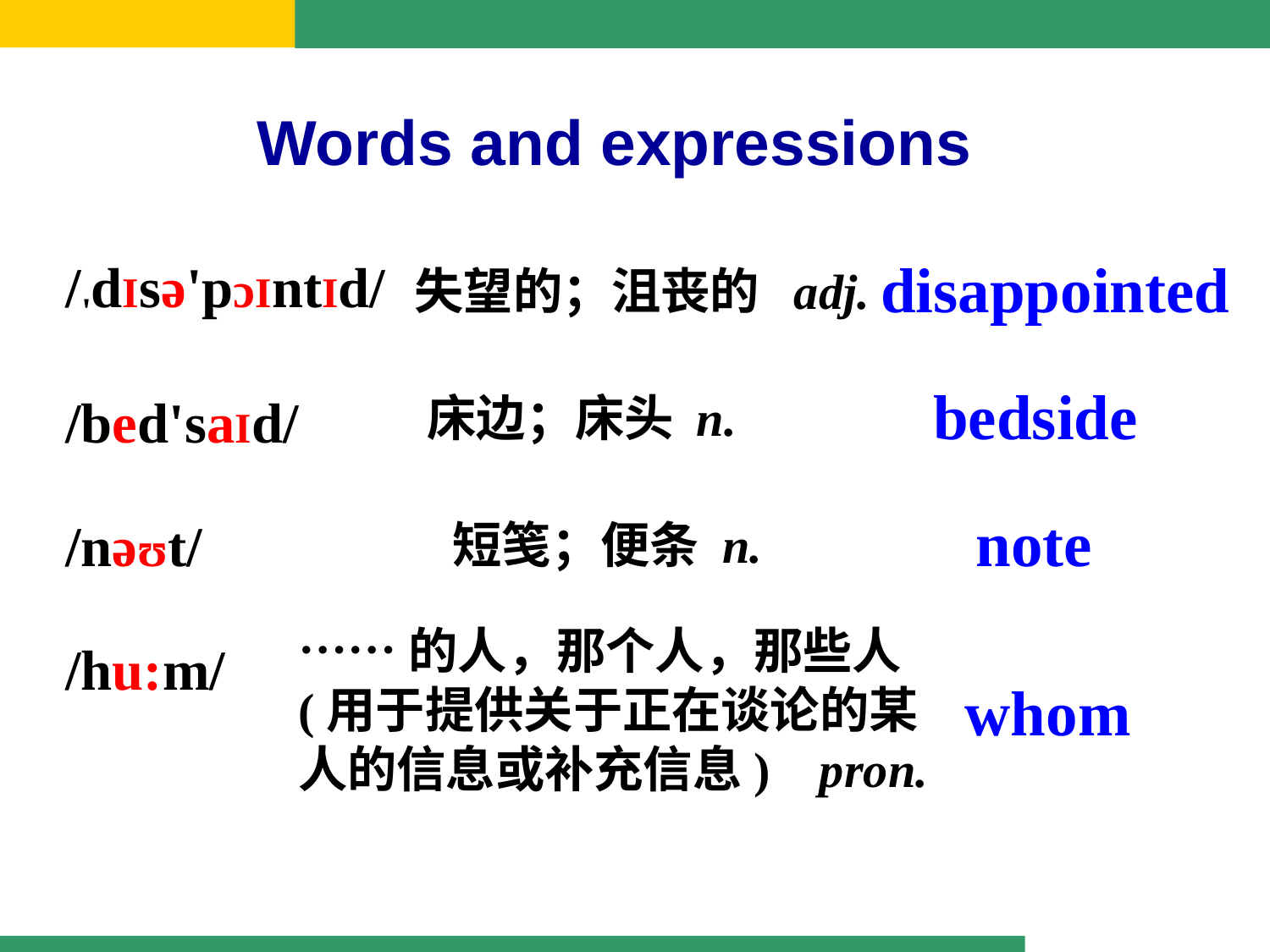

Words and expressions
/'dIsə'pɔIntId/
/bed'saId/
/nəʊt/
/hu:m/
disappointed
失望的；沮丧的  adj.
bedside
床边；床头 n.
note
短笺；便条 n.
……的人，那个人，那些人(用于提供关于正在谈论的某人的信息或补充信息)    pron.
whom